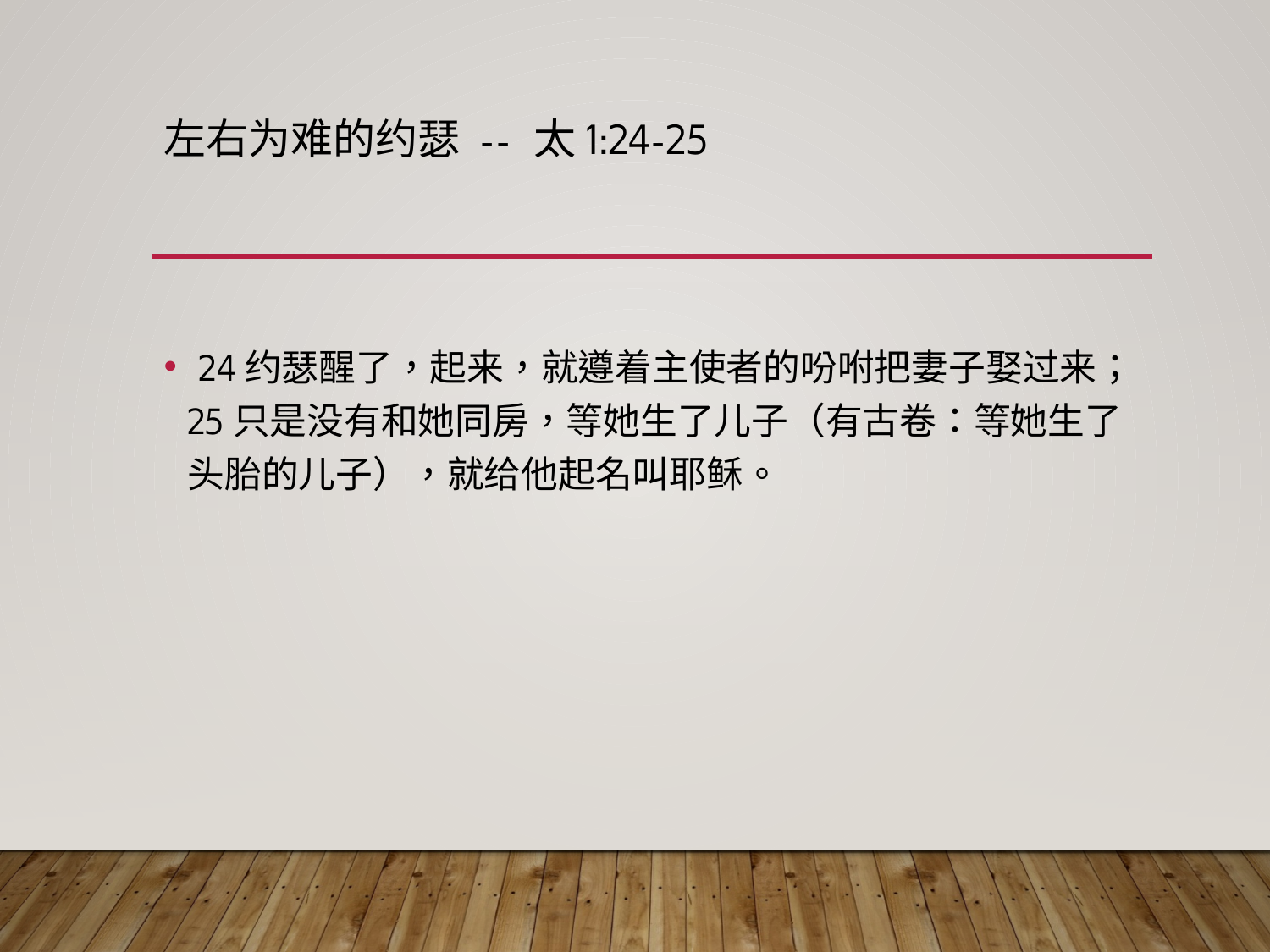

# 左右为难的约瑟 -- 太1:24-25
 24约瑟醒了，起来，就遵着主使者的吩咐把妻子娶过来； 25只是没有和她同房，等她生了儿子（有古卷：等她生了头胎的儿子），就给他起名叫耶稣。